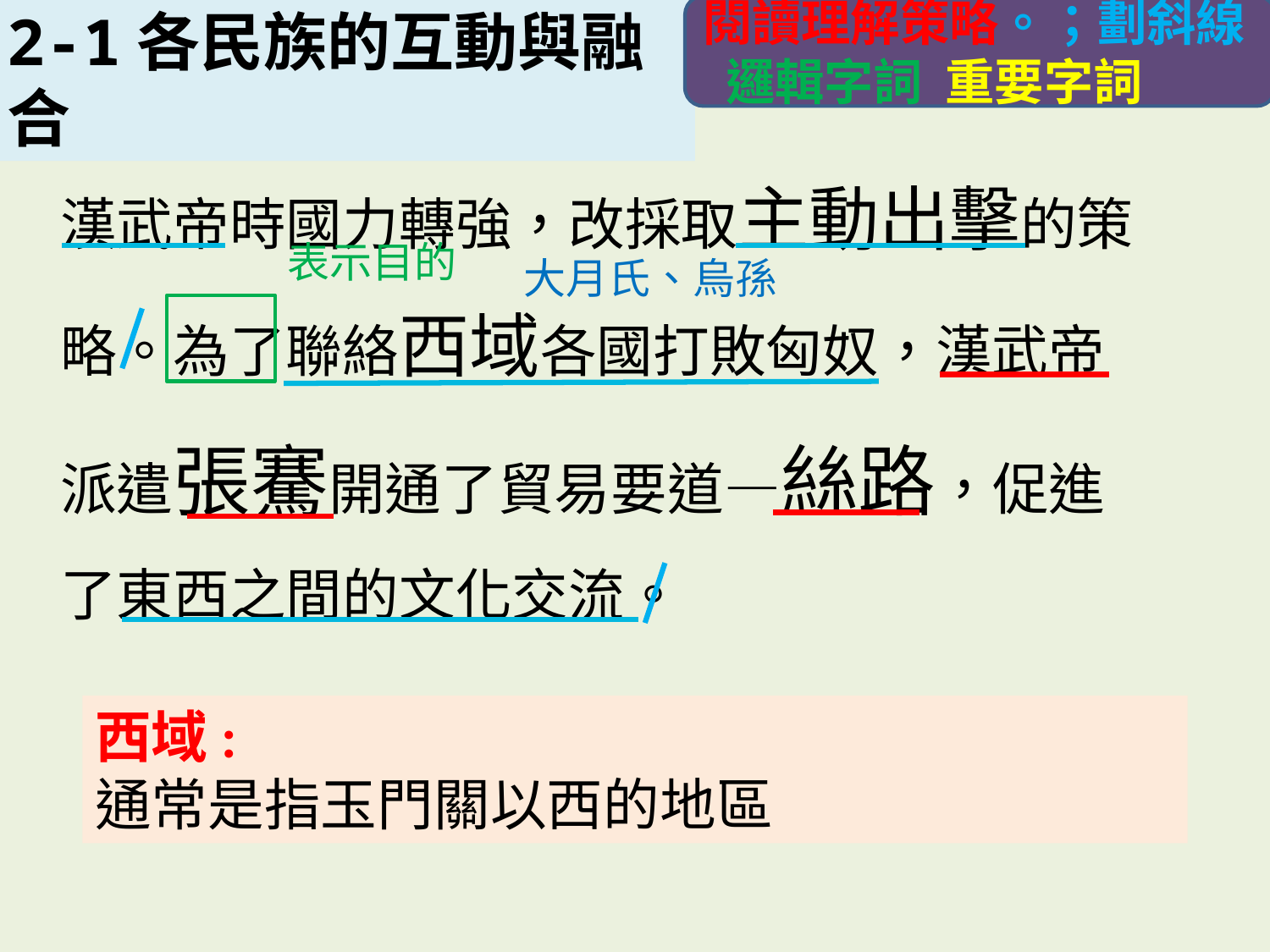

2-1各民族的互動與融合
閱讀理解策略。；劃斜線
 邏輯字詞  重要字詞
漢武帝時國力轉強，改採取主動出擊的策略。為了聯絡西域各國打敗匈奴，漢武帝派遣張騫開通了貿易要道—絲路，促進了東西之間的文化交流。
表示目的
大月氏、烏孫

西域:
通常是指玉門關以西的地區